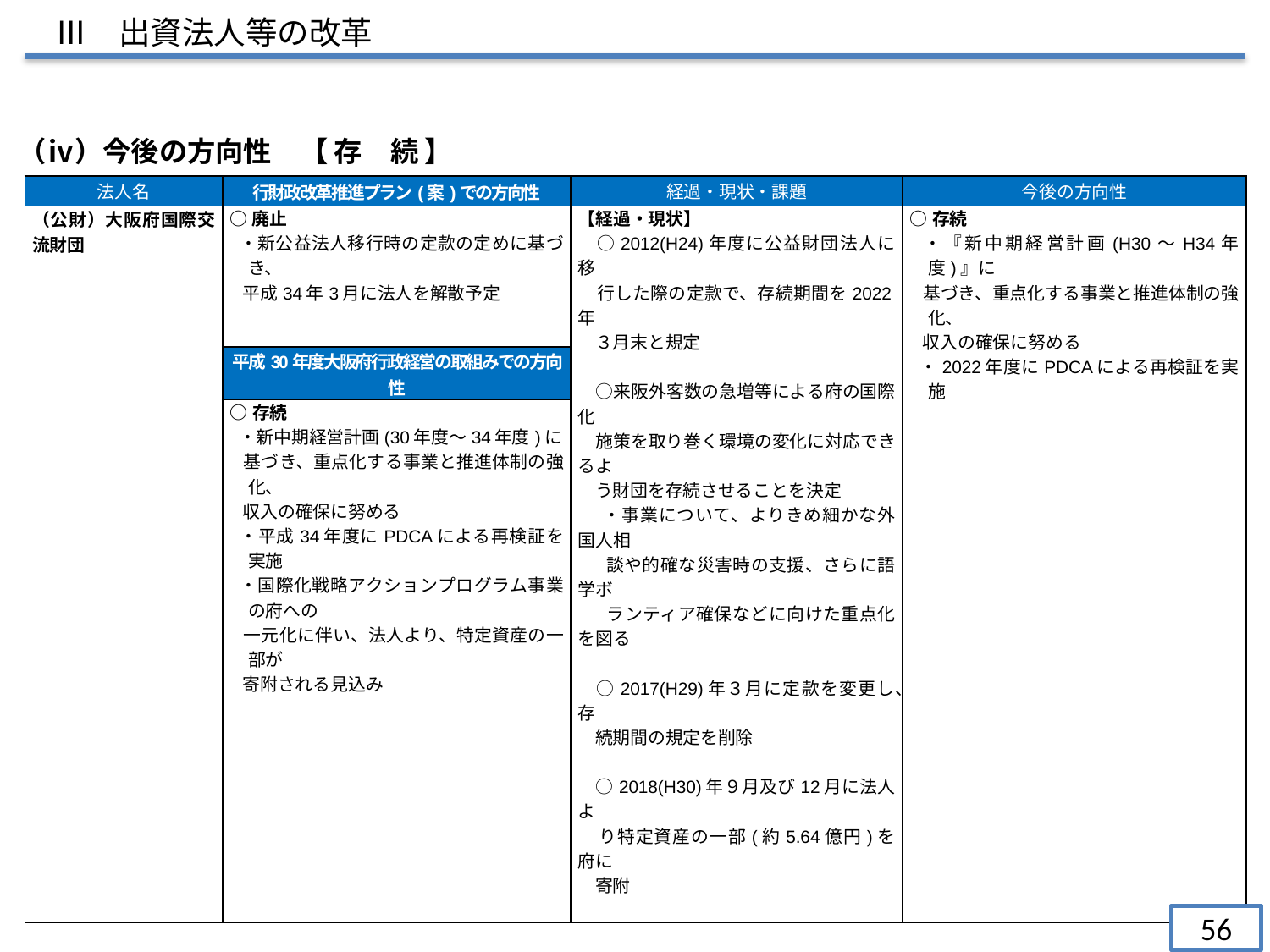

Ⅲ　出資法人等の改革
（ⅳ）今後の方向性　【 存　続 】
| 法人名 | 行財政改革推進プラン(案)での方向性 | 経過・現状・課題 | 今後の方向性 |
| --- | --- | --- | --- |
| （公財）大阪府国際交流財団 | ○廃止 ・新公益法人移行時の定款の定めに基づき、 平成34年3月に法人を解散予定 | 【経過・現状】 　○2012(H24)年度に公益財団法人に移 行した際の定款で、存続期間を2022年 ３月末と規定 　○来阪外客数の急増等による府の国際化 施策を取り巻く環境の変化に対応できるよ う財団を存続させることを決定 ・事業について、よりきめ細かな外国人相 談や的確な災害時の支援、さらに語学ボ ランティア確保などに向けた重点化を図る 　　 　○2017(H29)年３月に定款を変更し、存 続期間の規定を削除 　○2018(H30)年９月及び12月に法人よ り特定資産の一部(約5.64億円)を府に 寄附 | ○存続 ・『新中期経営計画(H30～H34年度)』に 基づき、重点化する事業と推進体制の強化、 収入の確保に努める ・2022年度にPDCAによる再検証を実施 |
|  | 平成30年度大阪府行政経営の取組みでの方向性 |  |  |
|  | ○存続 ・新中期経営計画(30年度～34年度)に 基づき、重点化する事業と推進体制の強化、 収入の確保に努める ・平成34年度にPDCAによる再検証を実施 ・国際化戦略アクションプログラム事業の府への 一元化に伴い、法人より、特定資産の一部が 寄附される見込み |  |  |
|  |
| --- |
56